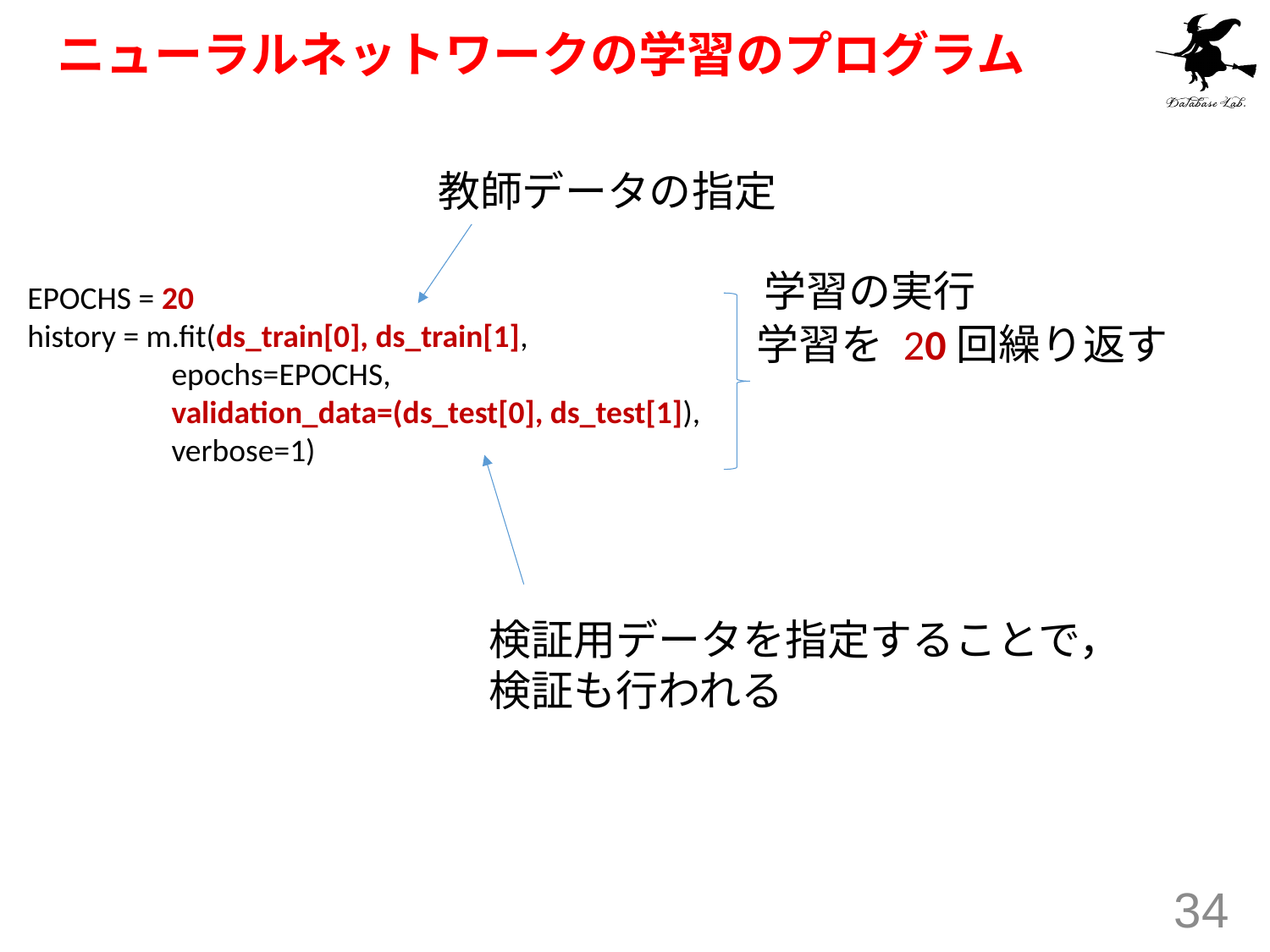

# ニューラルネットワークの学習のプログラム
教師データの指定
学習の実行
EPOCHS = 20
history = m.fit(ds_train[0], ds_train[1],
                    epochs=EPOCHS,
                    validation_data=(ds_test[0], ds_test[1]),
                    verbose=1)

学習を 20回繰り返す
検証用データを指定することで，
検証も行われる
34